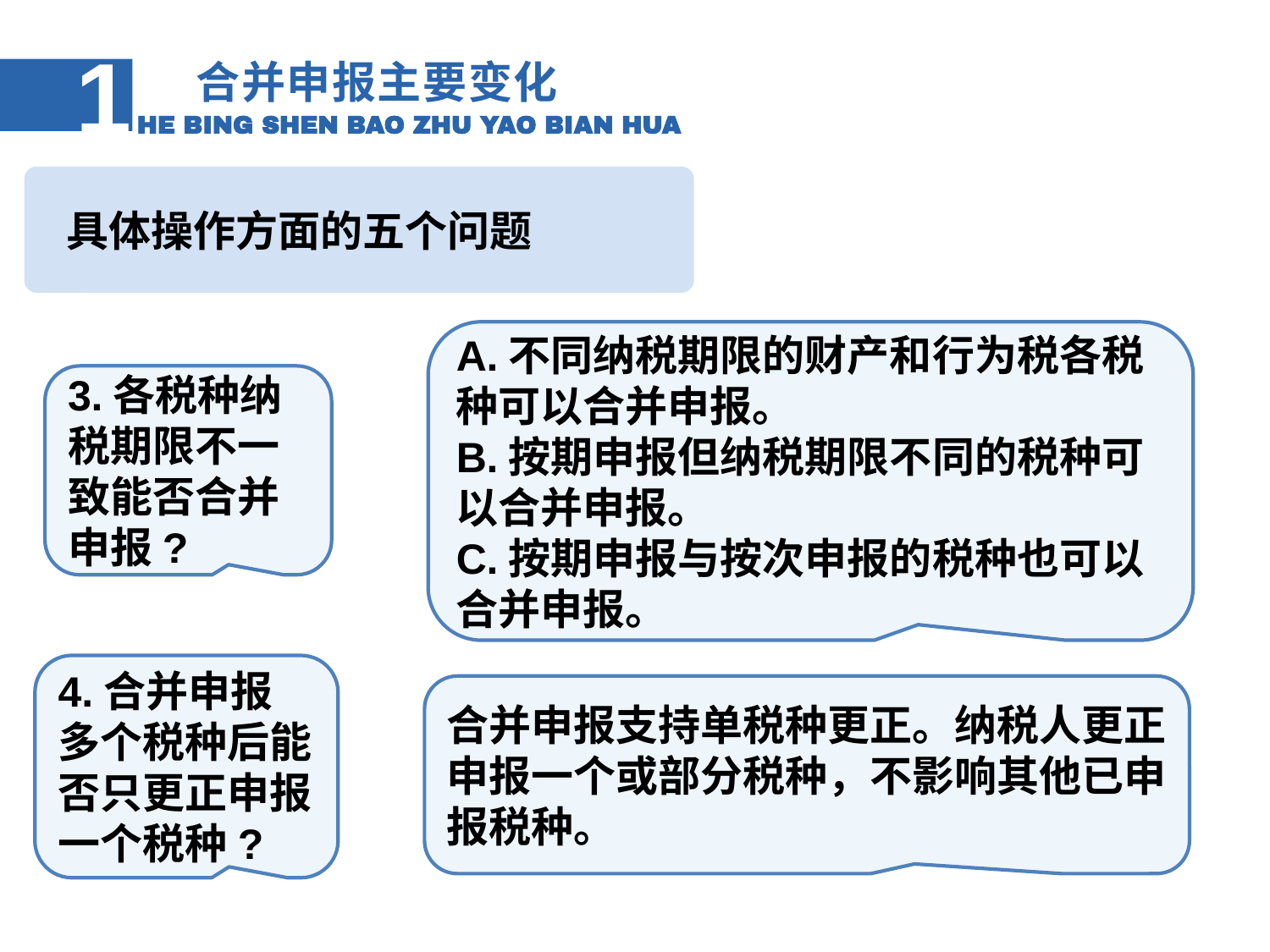

1
合并申报主要变化

HE BING SHEN BAO ZHU YAO BIAN HUA

具体操作方面的五个问题
1
A.不同纳税期限的财产和行为税各税种可以合并申报。
B.按期申报但纳税期限不同的税种可以合并申报。
C.按期申报与按次申报的税种也可以合并申报。
3.各税种纳税期限不一致能否合并申报?
4.合并申报多个税种后能否只更正申报一个税种?
合并申报支持单税种更正。纳税人更正申报一个或部分税种，不影响其他已申报税种。